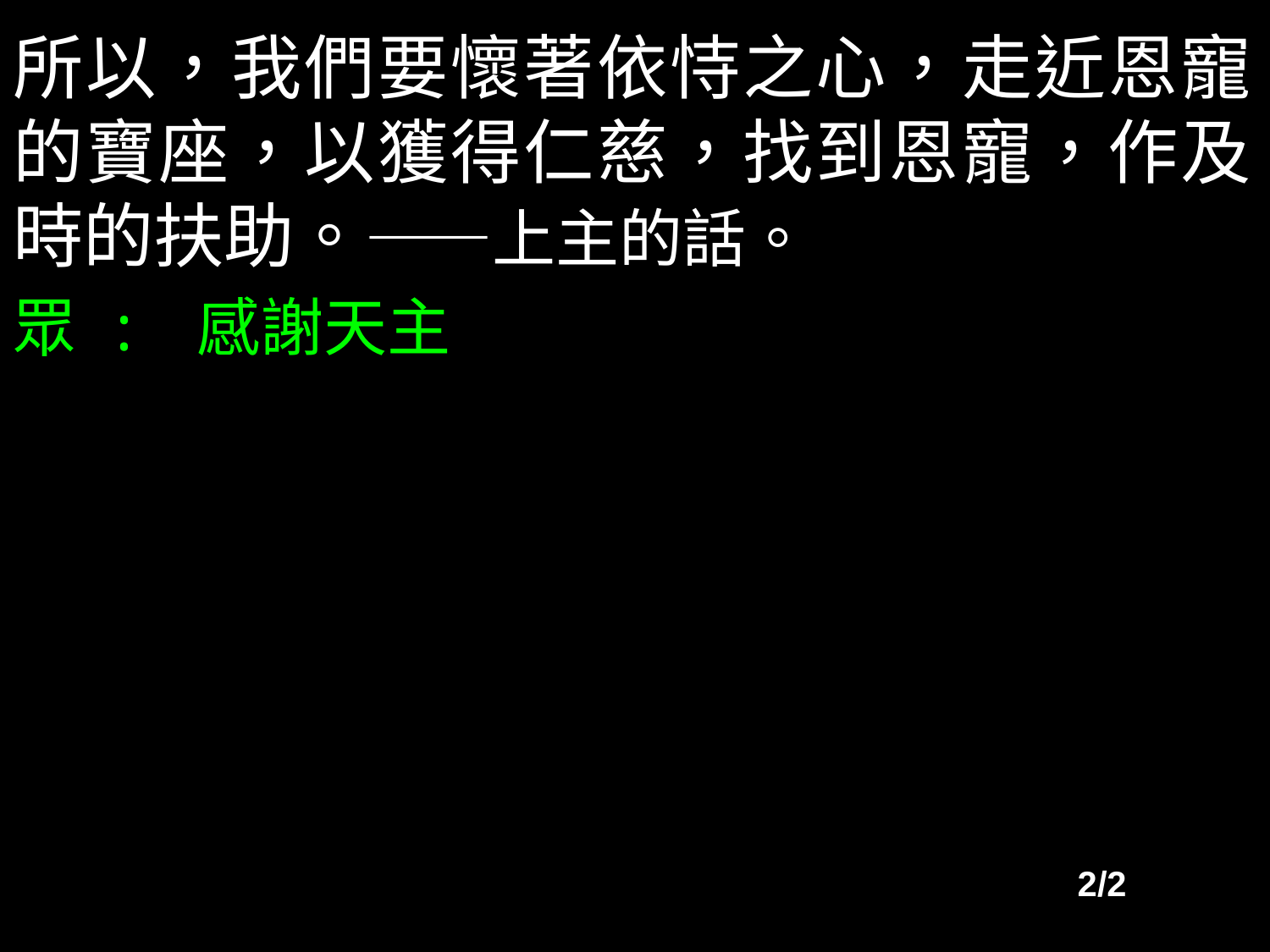

所以，我們要懷著依恃之心，走近恩寵的寶座，以獲得仁慈，找到恩寵，作及時的扶助。——上主的話。
眾 : 感謝天主

2/2